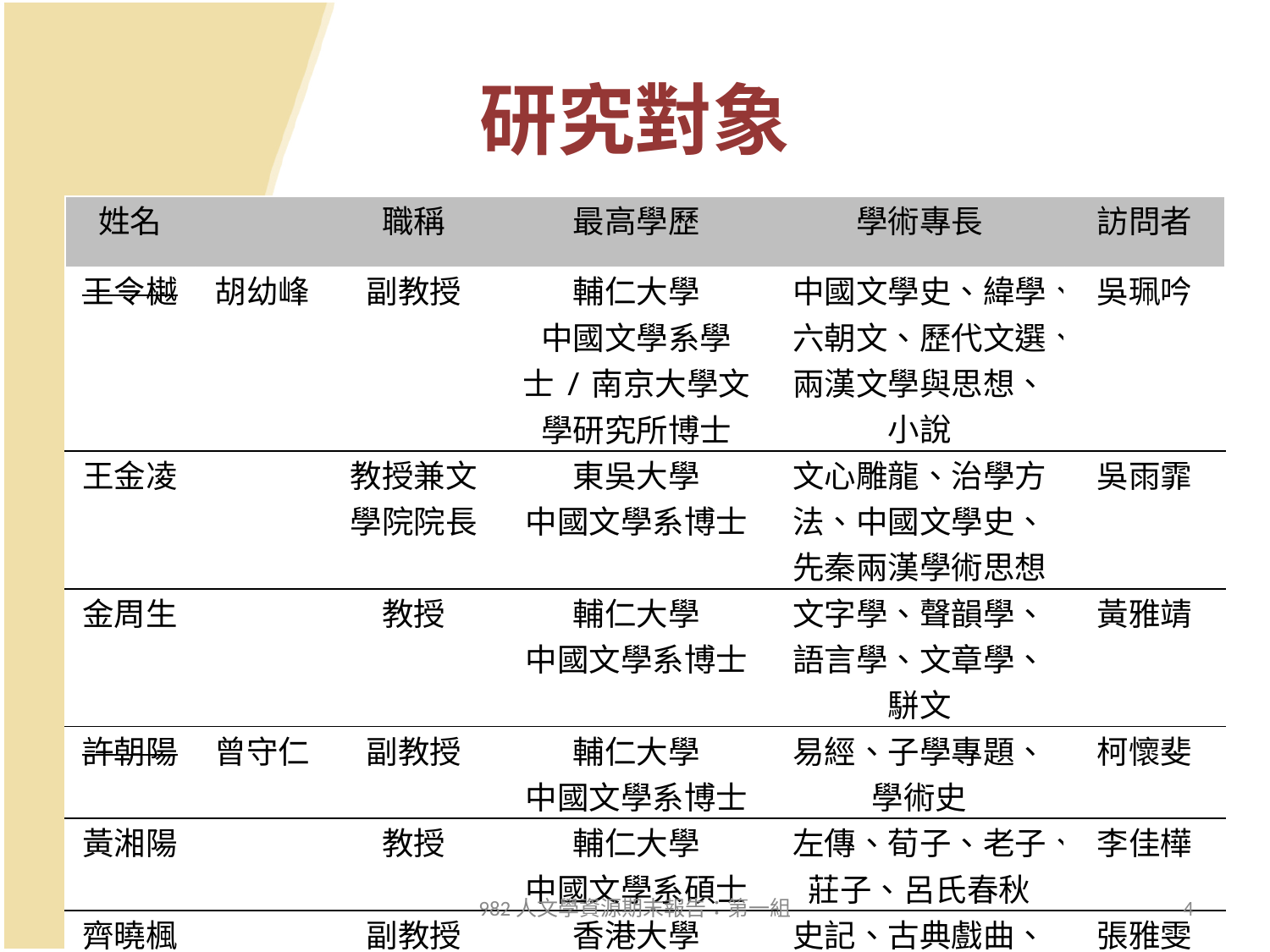

# 研究對象
| 姓名 |  | 職稱 | 最高學歷 | 學術專長 | 訪問者 |
| --- | --- | --- | --- | --- | --- |
| 王令樾 | 胡幼峰 | 副教授 | 輔仁大學 中國文學系學士/南京大學文學研究所博士 | 中國文學史、緯學、六朝文、歷代文選、兩漢文學與思想、小說 | 吳珮吟 |
| 王金凌 |  | 教授兼文學院院長 | 東吳大學 中國文學系博士 | 文心雕龍、治學方法、中國文學史、先秦兩漢學術思想 | 吳雨霏 |
| 金周生 |  | 教授 | 輔仁大學 中國文學系博士 | 文字學、聲韻學、語言學、文章學、駢文 | 黃雅靖 |
| 許朝陽 | 曾守仁 | 副教授 | 輔仁大學 中國文學系博士 | 易經、子學專題、學術史 | 柯懷斐 |
| 黃湘陽 |  | 教授 | 輔仁大學 中國文學系碩士 | 左傳、荀子、老子、莊子、呂氏春秋 | 李佳樺 |
| 齊曉楓 |  | 副教授 | 香港大學 中文博士 | 史記、古典戲曲、詩詞專題 | 張雅雯 |
982人文學資源期末報告：第一組
4